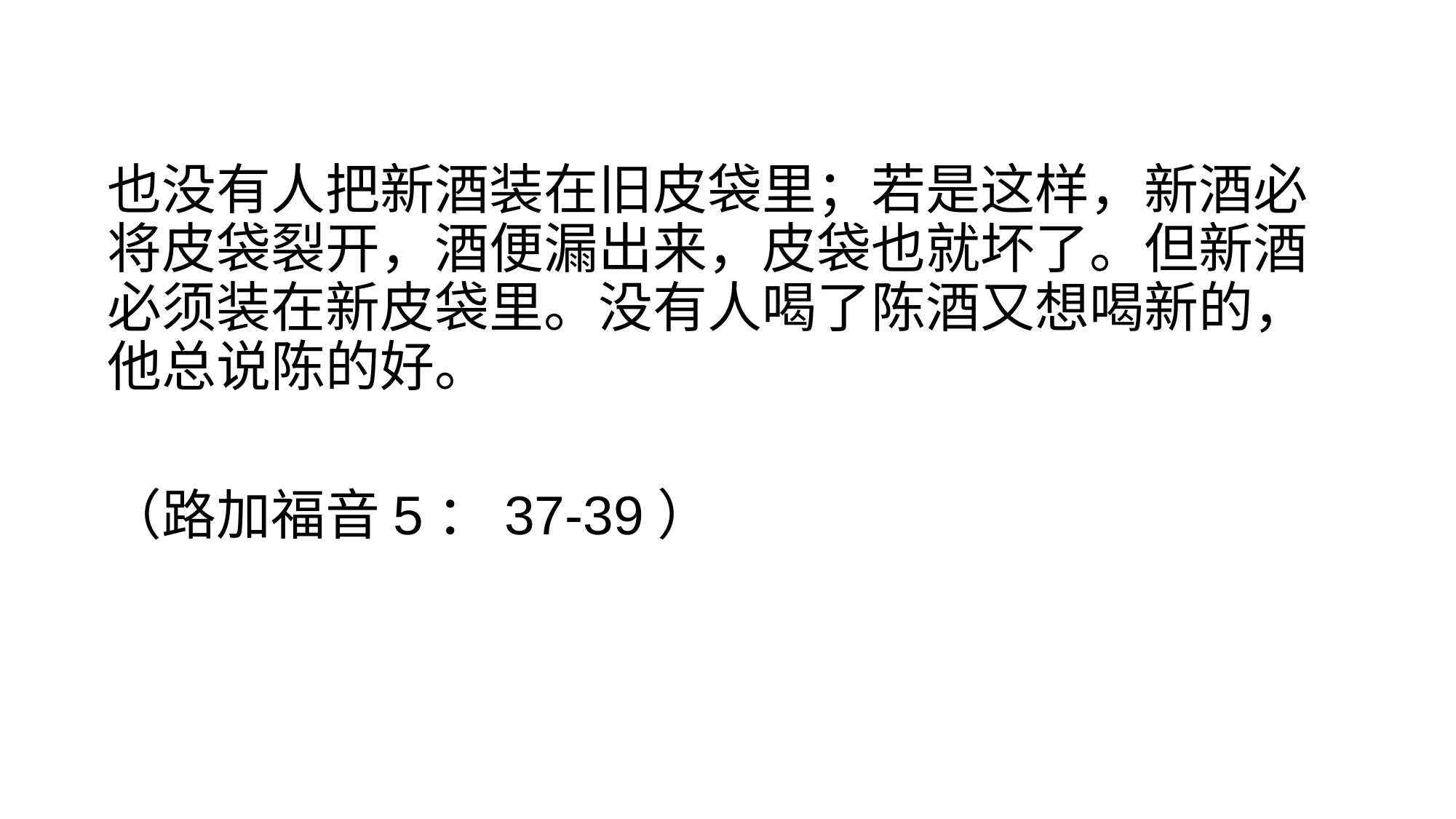

也没有人把新酒装在旧皮袋里；若是这样，新酒必将皮袋裂开，酒便漏出来，皮袋也就坏了。但新酒必须装在新皮袋里。没有人喝了陈酒又想喝新的，他总说陈的好。

（路加福音5：37-39）